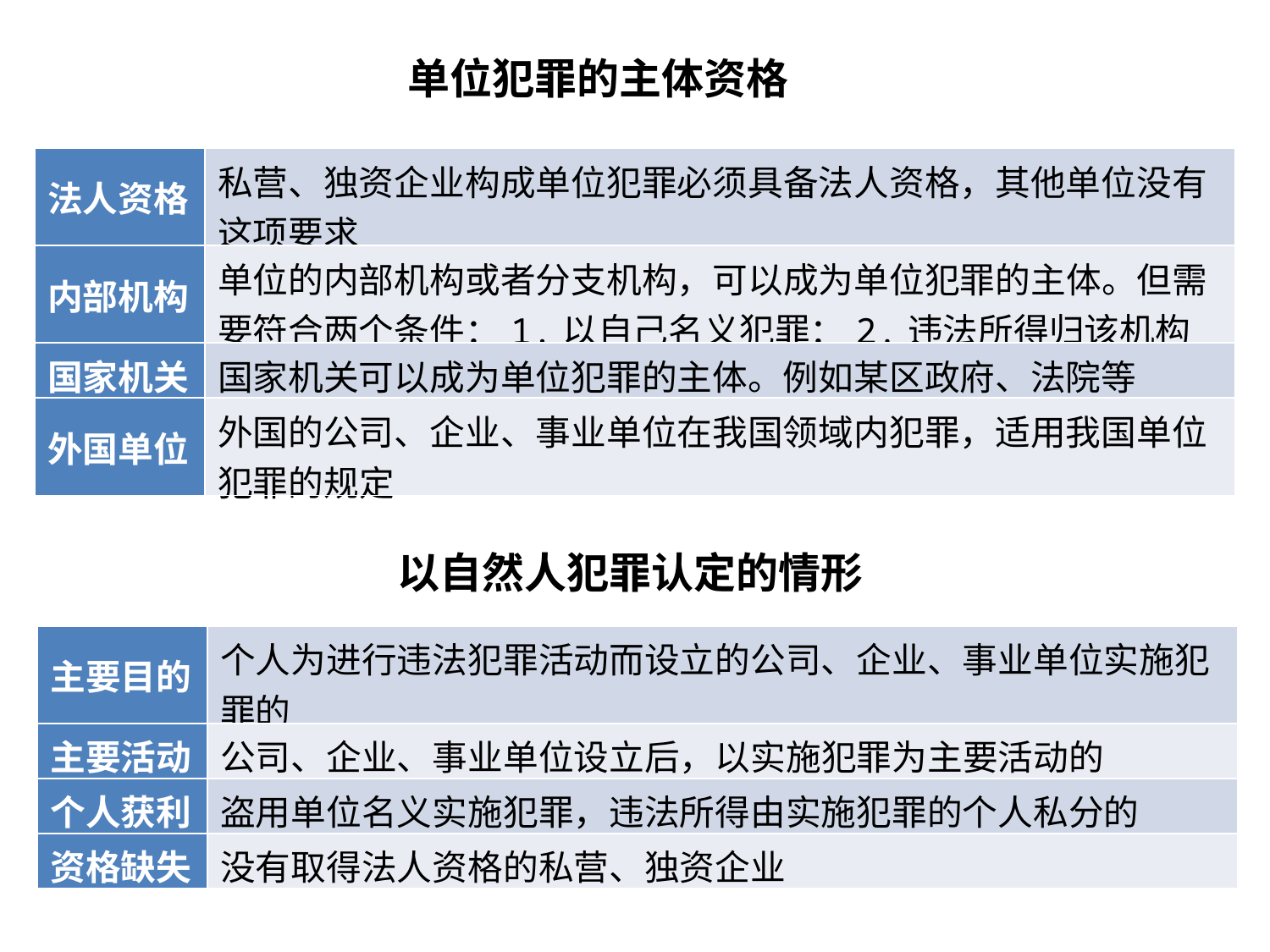

单位犯罪的主体资格
| 法人资格 | 私营、独资企业构成单位犯罪必须具备法人资格，其他单位没有这项要求 |
| --- | --- |
| 内部机构 | 单位的内部机构或者分支机构，可以成为单位犯罪的主体。但需要符合两个条件：1.以自己名义犯罪：2.违法所得归该机构 |
| 国家机关 | 国家机关可以成为单位犯罪的主体。例如某区政府、法院等 |
| 外国单位 | 外国的公司、企业、事业单位在我国领域内犯罪，适用我国单位犯罪的规定 |
以自然人犯罪认定的情形
| 主要目的 | 个人为进行违法犯罪活动而设立的公司、企业、事业单位实施犯罪的 |
| --- | --- |
| 主要活动 | 公司、企业、事业单位设立后，以实施犯罪为主要活动的 |
| 个人获利 | 盗用单位名义实施犯罪，违法所得由实施犯罪的个人私分的 |
| 资格缺失 | 没有取得法人资格的私营、独资企业 |